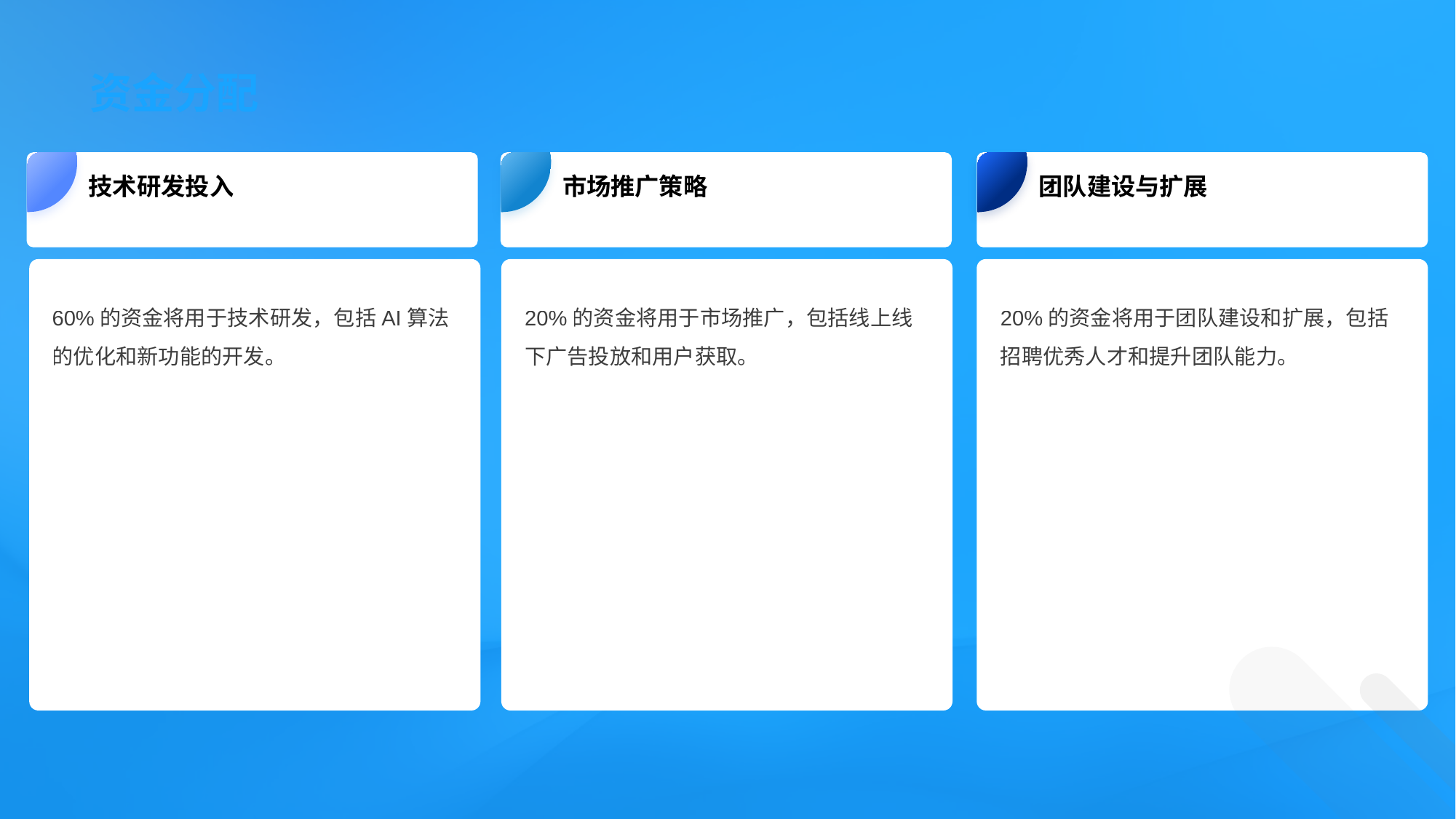

# 资金分配

技术研发投入
市场推广策略
团队建设与扩展

60%的资金将用于技术研发，包括AI算法的优化和新功能的开发。
20%的资金将用于市场推广，包括线上线下广告投放和用户获取。
20%的资金将用于团队建设和扩展，包括招聘优秀人才和提升团队能力。